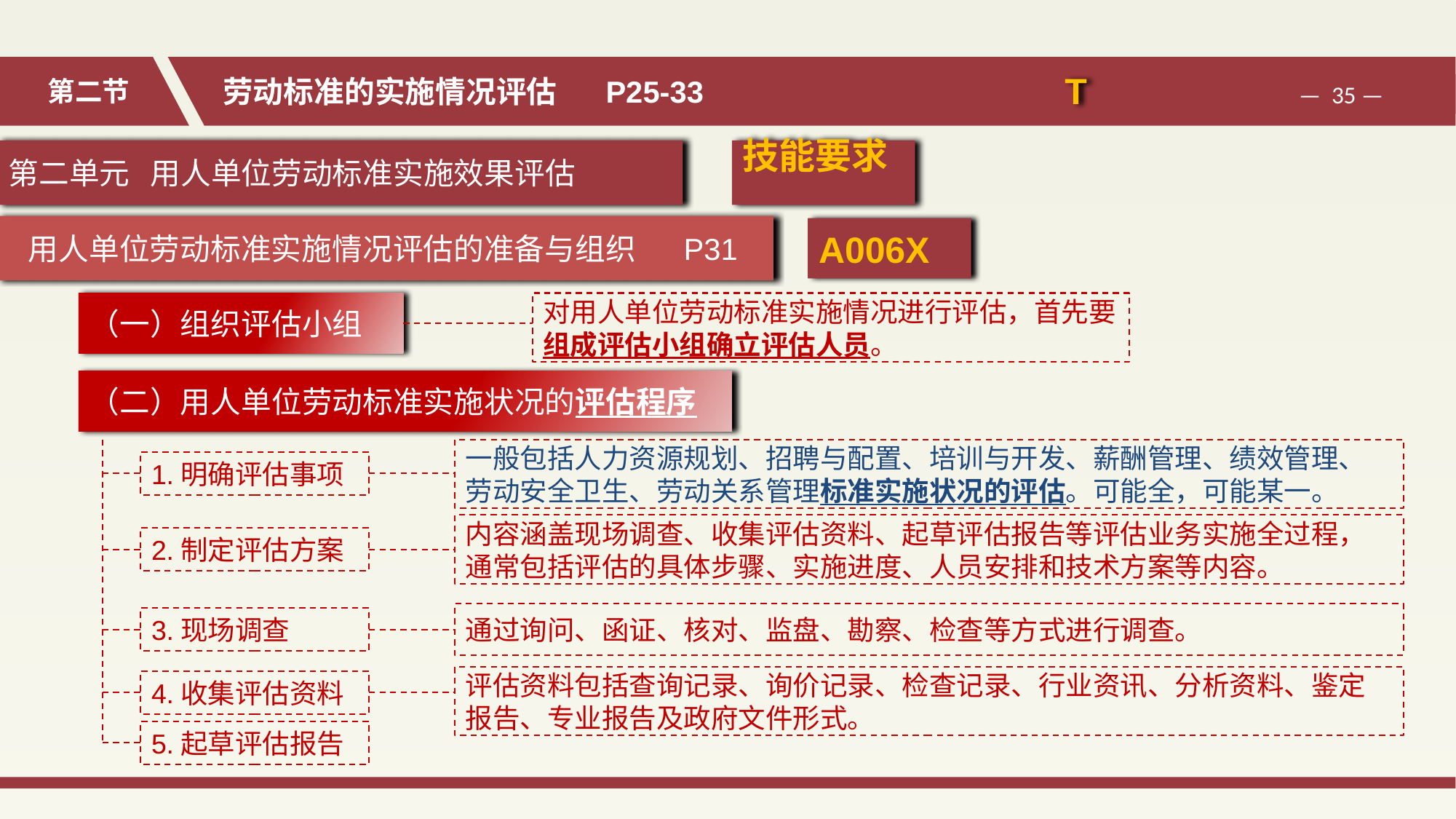

T
第二单元   用人单位劳动标准实施效果评估
技能要求
  用人单位劳动标准实施情况评估的准备与组织      P31
A006X
（一）组织评估小组
对用人单位劳动标准实施情况进行评估，首先要组成评估小组确立评估人员。
（二）用人单位劳动标准实施状况的评估程序
一般包括人力资源规划、招聘与配置、培训与开发、薪酬管理、绩效管理、劳动安全卫生、劳动关系管理标准实施状况的评估。可能全，可能某一。
1.明确评估事项
内容涵盖现场调查、收集评估资料、起草评估报告等评估业务实施全过程，通常包括评估的具体步骤、实施进度、人员安排和技术方案等内容。
2.制定评估方案
通过询问、函证、核对、监盘、勘察、检查等方式进行调查。
3.现场调查
评估资料包括查询记录、询价记录、检查记录、行业资讯、分析资料、鉴定报告、专业报告及政府文件形式。
4.收集评估资料
5.起草评估报告